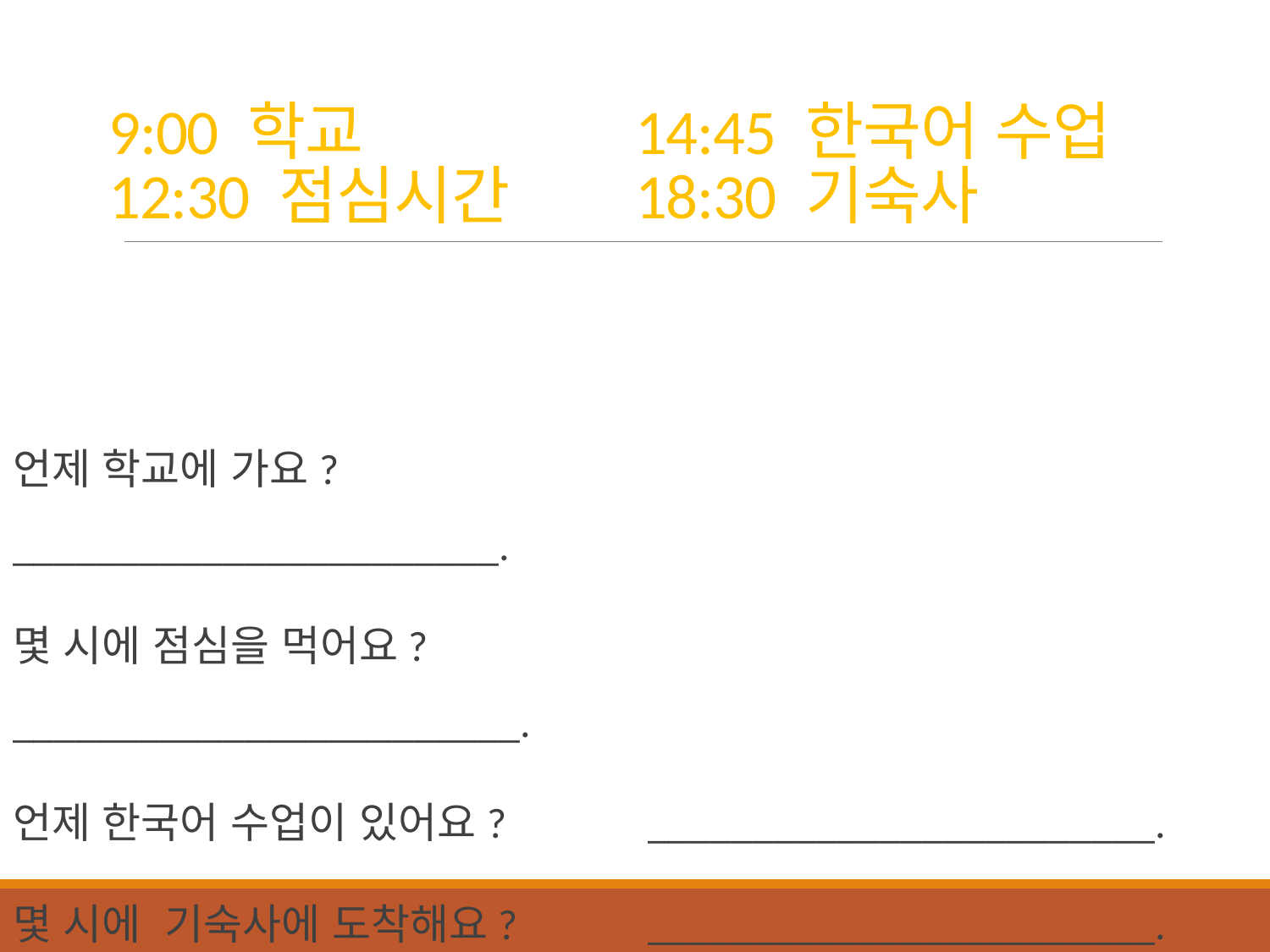

# 9:00 학교 12:30 점심시간 14:45 한국어 수업 18:30 기숙사
언제 학교에 가요?				_______________________.
몇 시에 점심을 먹어요?			________________________.
언제 한국어 수업이 있어요?		________________________.
몇 시에  기숙사에 도착해요?		________________________.